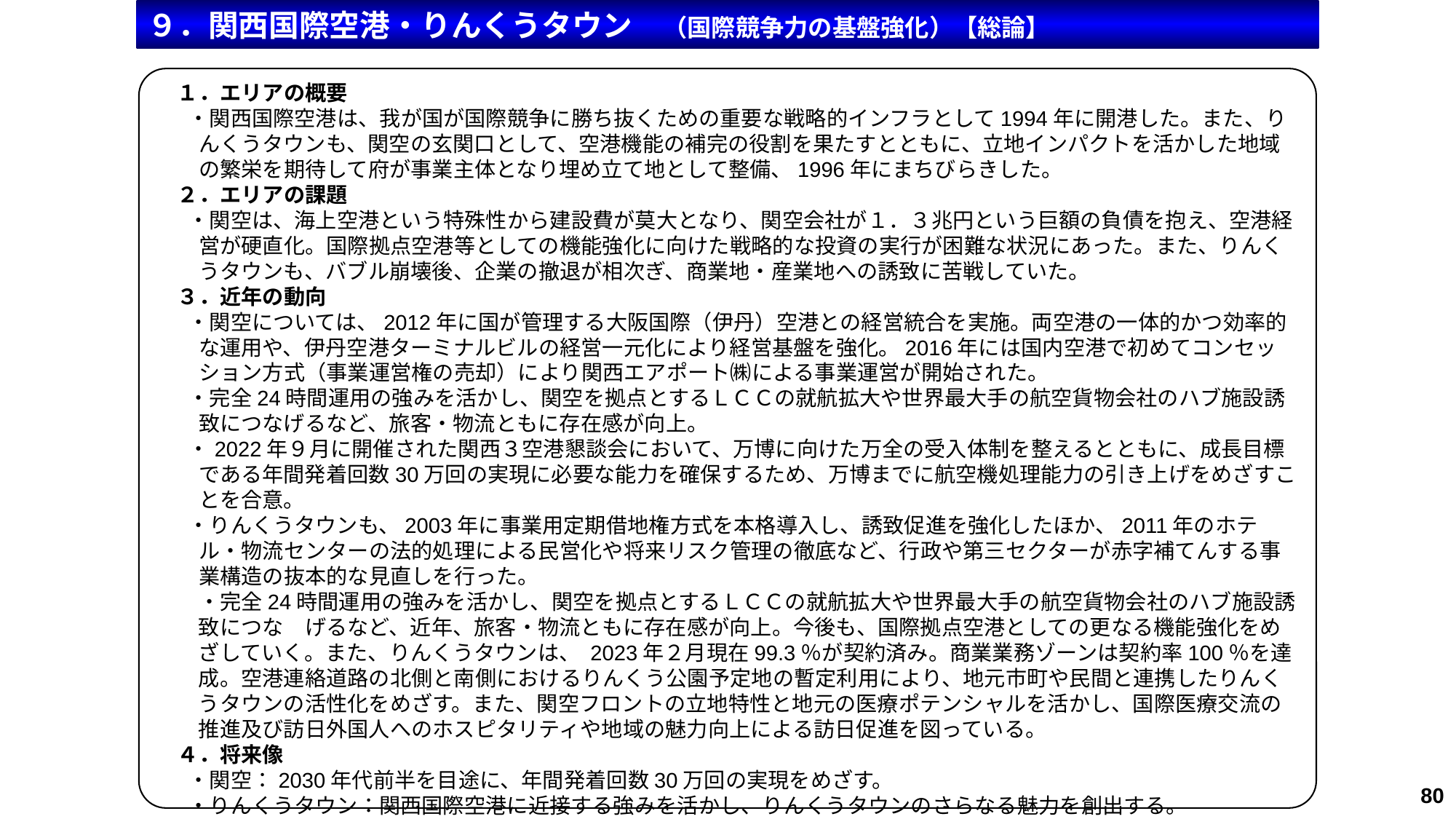

９．関西国際空港・りんくうタウン　（国際競争力の基盤強化）【総論】

１．エリアの概要
・関西国際空港は、我が国が国際競争に勝ち抜くための重要な戦略的インフラとして1994年に開港した。また、りんくうタウンも、関空の玄関口として、空港機能の補完の役割を果たすとともに、立地インパクトを活かした地域の繁栄を期待して府が事業主体となり埋め立て地として整備、1996年にまちびらきした。
２．エリアの課題
・関空は、海上空港という特殊性から建設費が莫大となり、関空会社が１．３兆円という巨額の負債を抱え、空港経営が硬直化。国際拠点空港等としての機能強化に向けた戦略的な投資の実行が困難な状況にあった。また、りんくうタウンも、バブル崩壊後、企業の撤退が相次ぎ、商業地・産業地への誘致に苦戦していた。
３．近年の動向
・関空については、2012年に国が管理する大阪国際（伊丹）空港との経営統合を実施。両空港の一体的かつ効率的な運用や、伊丹空港ターミナルビルの経営一元化により経営基盤を強化。2016年には国内空港で初めてコンセッション方式（事業運営権の売却）により関西エアポート㈱による事業運営が開始された。
・完全24時間運用の強みを活かし、関空を拠点とするＬＣＣの就航拡大や世界最大手の航空貨物会社のハブ施設誘致につなげるなど、旅客・物流ともに存在感が向上。
・2022年９月に開催された関西３空港懇談会において、万博に向けた万全の受入体制を整えるとともに、成長目標である年間発着回数30万回の実現に必要な能力を確保するため、万博までに航空機処理能力の引き上げをめざすことを合意。
・りんくうタウンも、2003年に事業用定期借地権方式を本格導入し、誘致促進を強化したほか、2011年のホテル・物流センターの法的処理による民営化や将来リスク管理の徹底など、行政や第三セクターが赤字補てんする事業構造の抜本的な見直しを行った。
　・完全24時間運用の強みを活かし、関空を拠点とするＬＣＣの就航拡大や世界最大手の航空貨物会社のハブ施設誘致につな　げるなど、近年、旅客・物流ともに存在感が向上。今後も、国際拠点空港としての更なる機能強化をめざしていく。また、りんくうタウンは、 2023年２月現在99.3％が契約済み。商業業務ゾーンは契約率100％を達成。空港連絡道路の北側と南側におけるりんくう公園予定地の暫定利用により、地元市町や民間と連携したりんくうタウンの活性化をめざす。また、関空フロントの立地特性と地元の医療ポテンシャルを活かし、国際医療交流の推進及び訪日外国人へのホスピタリティや地域の魅力向上による訪日促進を図っている。
４．将来像
・関空：2030年代前半を目途に、年間発着回数30万回の実現をめざす。
・りんくうタウン：関西国際空港に近接する強みを活かし、りんくうタウンのさらなる魅力を創出する。
80